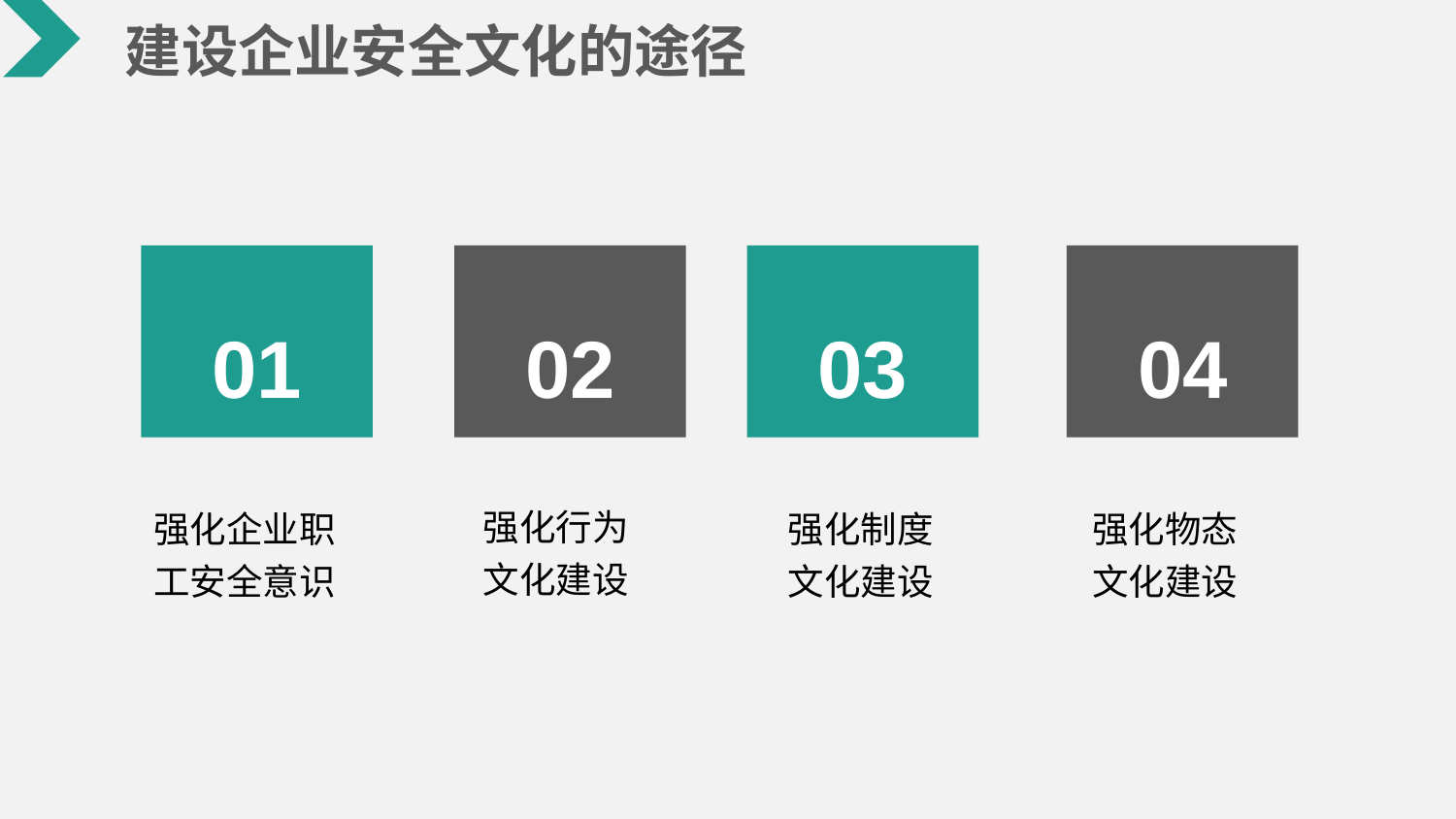

建设企业安全文化的途径
01
02
03
04
强化行为文化建设
强化企业职工安全意识
强化制度
文化建设
强化物态
文化建设